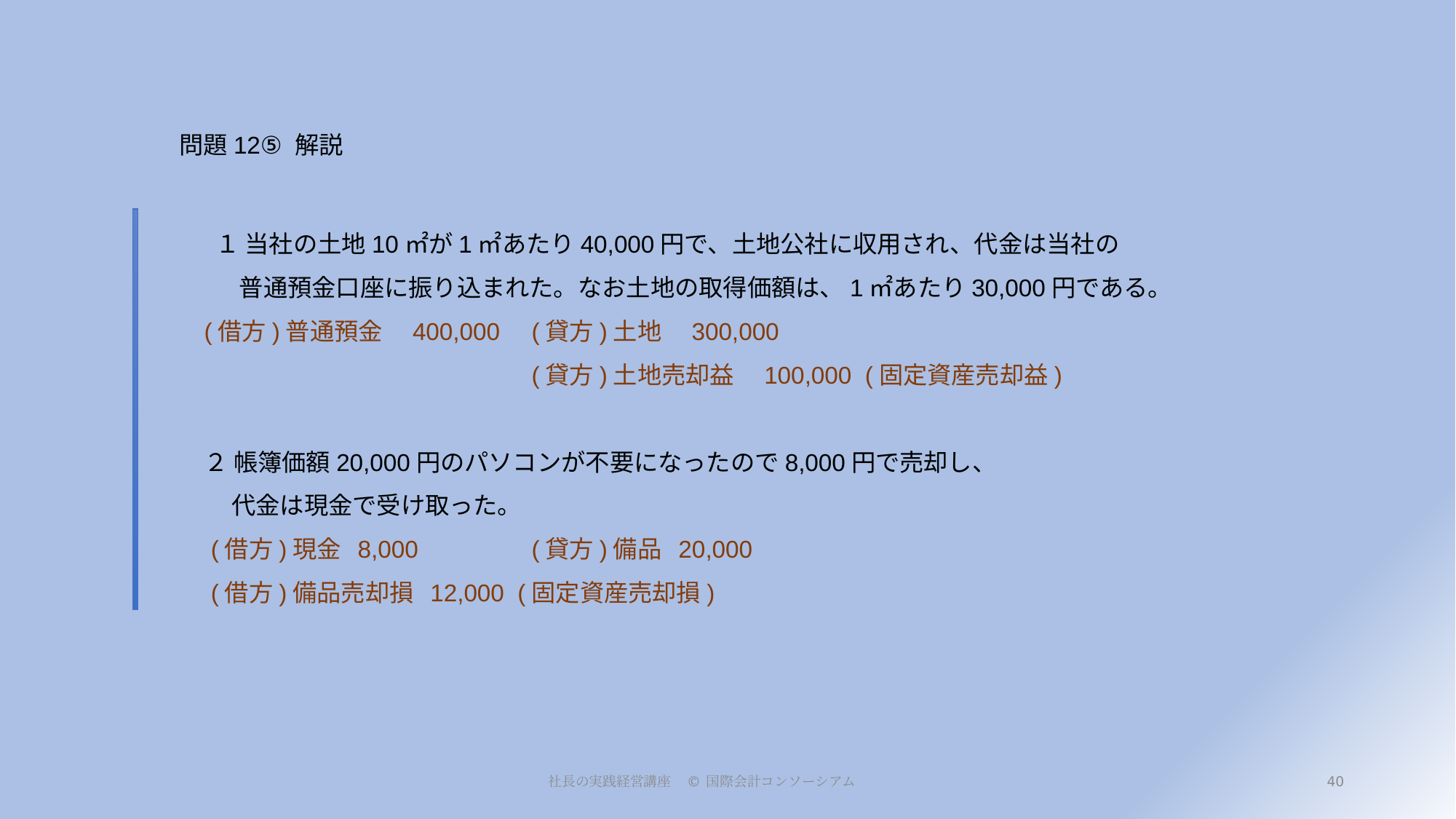

# 問題12⑤ 解説

 １ 当社の土地10㎡が1㎡あたり40,000円で、土地公社に収用され、代金は当社の
　  普通預金口座に振り込まれた。なお土地の取得価額は、1㎡あたり30,000円である。
(借方)普通預金　400,000	(貸方)土地　300,000
			(貸方)土地売却益　100,000  (固定資産売却益)

２ 帳簿価額20,000円のパソコンが不要になったので8,000円で売却し、
    代金は現金で受け取った。
 (借方)現金  8,000		(貸方)備品  20,000
 (借方)備品売却損  12,000  (固定資産売却損)
40
社長の実践経営講座　© 国際会計コンソーシアム